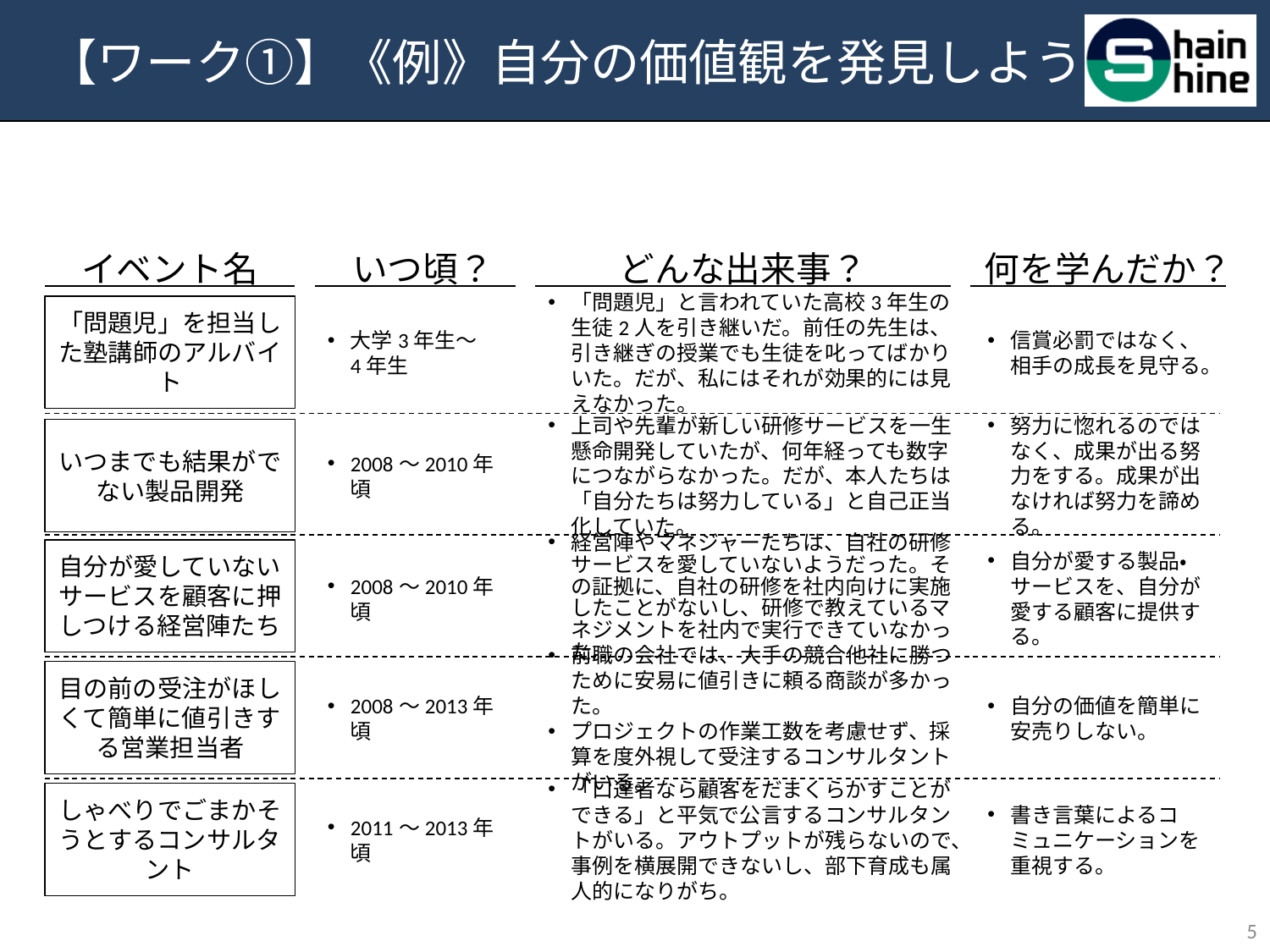

# 【ワーク①】《例》自分の価値観を発見しよう

イベント名
いつ頃？
どんな出来事？
何を学んだか？
「問題児」と言われていた高校3年生の生徒2人を引き継いだ。前任の先生は、引き継ぎの授業でも生徒を叱ってばかりいた。だが、私にはそれが効果的には見えなかった。
「問題児」を担当した塾講師のアルバイト
大学3年生～
4年生
信賞必罰ではなく、相手の成長を見守る。
上司や先輩が新しい研修サービスを一生懸命開発していたが、何年経っても数字につながらなかった。だが、本人たちは「自分たちは努力している」と自己正当化していた。
努力に惚れるのではなく、成果が出る努力をする。成果が出なければ努力を諦める。
いつまでも結果がでない製品開発
2008～2010年頃
経営陣やマネジャーたちは、自社の研修サービスを愛していないようだった。その証拠に、自社の研修を社内向けに実施したことがないし、研修で教えているマネジメントを社内で実行できていなかった。
自分が愛していないサービスを顧客に押しつける経営陣たち
自分が愛する製品・サービスを、自分が愛する顧客に提供する。
2008～2010年頃
前職の会社では、大手の競合他社に勝つために安易に値引きに頼る商談が多かった。
プロジェクトの作業工数を考慮せず、採算を度外視して受注するコンサルタントがいる。
目の前の受注がほしくて簡単に値引きする営業担当者
自分の価値を簡単に安売りしない。
2008～2013年頃
「口達者なら顧客をだまくらかすことができる」と平気で公言するコンサルタントがいる。アウトプットが残らないので、事例を横展開できないし、部下育成も属人的になりがち。
しゃべりでごまかそうとするコンサルタント
書き言葉によるコミュニケーションを重視する。
2011～2013年頃
5